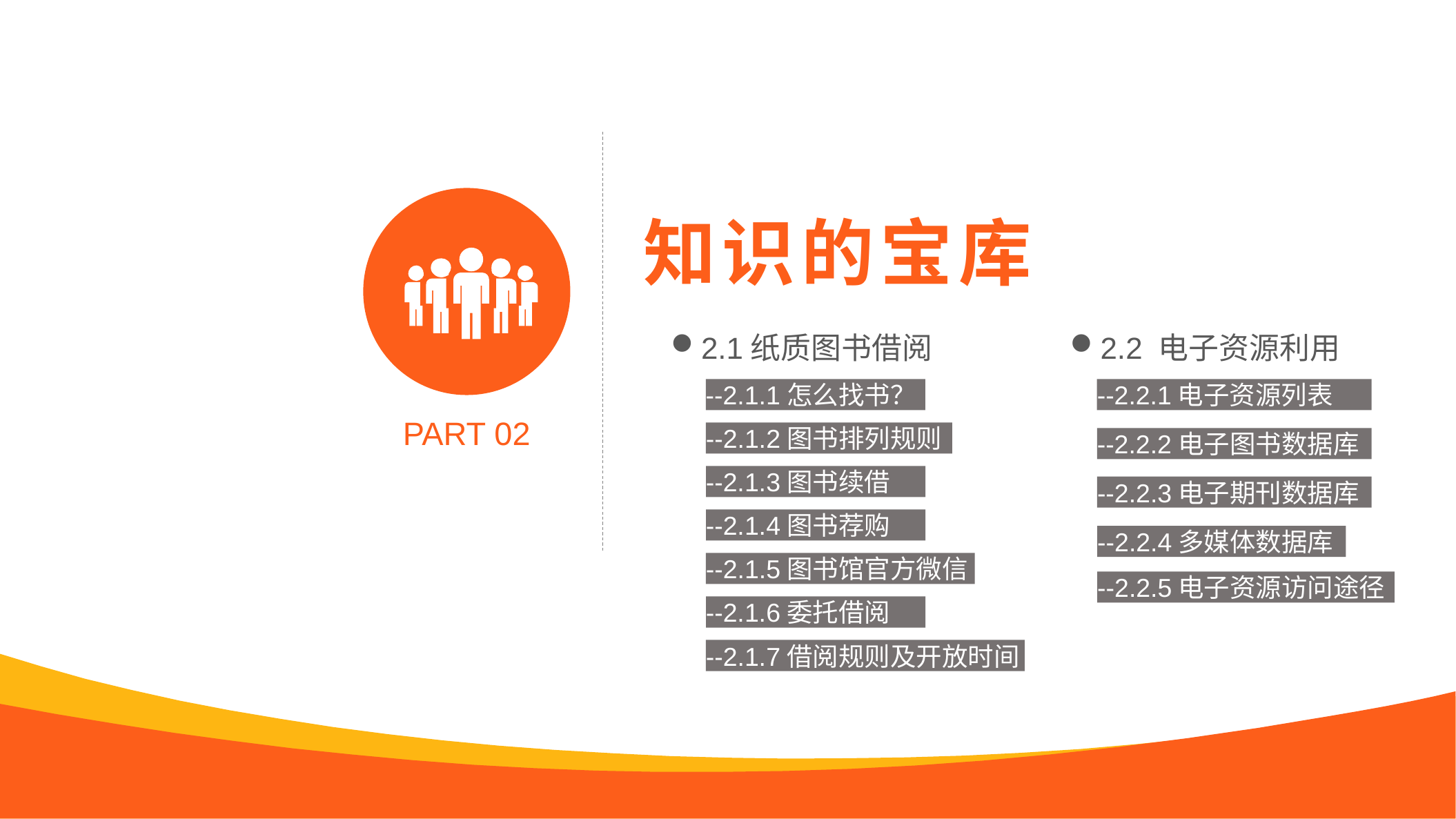

知识的宝库
2.1纸质图书借阅
2.2 电子资源利用
--2.2.1电子资源列表
--2.1.1怎么找书？
PART 02
--2.1.2图书排列规则
--2.2.2电子图书数据库
--2.1.3图书续借
--2.2.3电子期刊数据库
--2.1.4图书荐购
--2.2.4多媒体数据库
--2.1.5图书馆官方微信
--2.2.5电子资源访问途径
--2.1.6委托借阅
--2.1.7借阅规则及开放时间